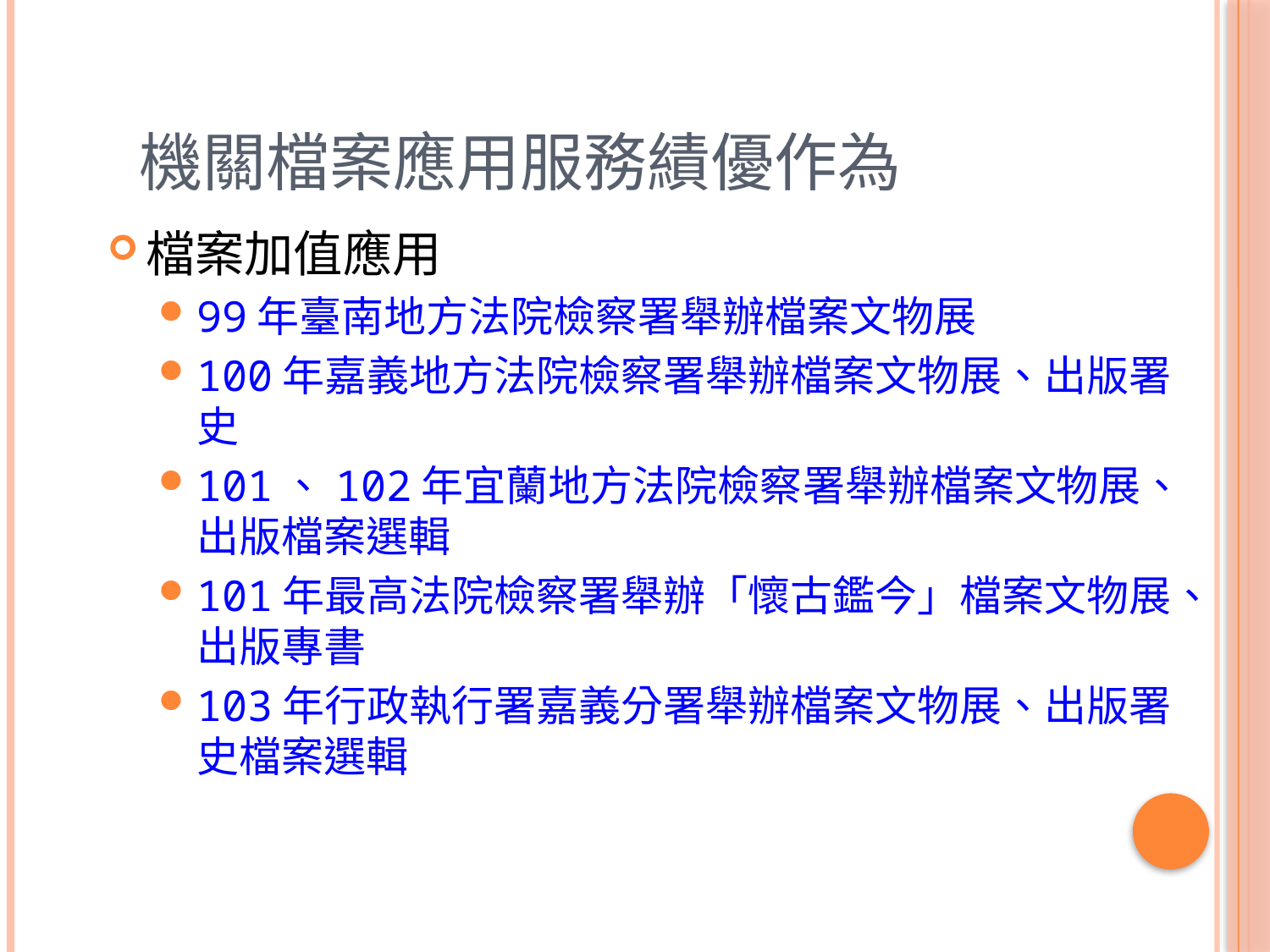

# 機關檔案應用服務績優作為
檔案加值應用
99年臺南地方法院檢察署舉辦檔案文物展
100年嘉義地方法院檢察署舉辦檔案文物展、出版署史
101、102年宜蘭地方法院檢察署舉辦檔案文物展、出版檔案選輯
101年最高法院檢察署舉辦「懷古鑑今」檔案文物展、出版專書
103年行政執行署嘉義分署舉辦檔案文物展、出版署史檔案選輯